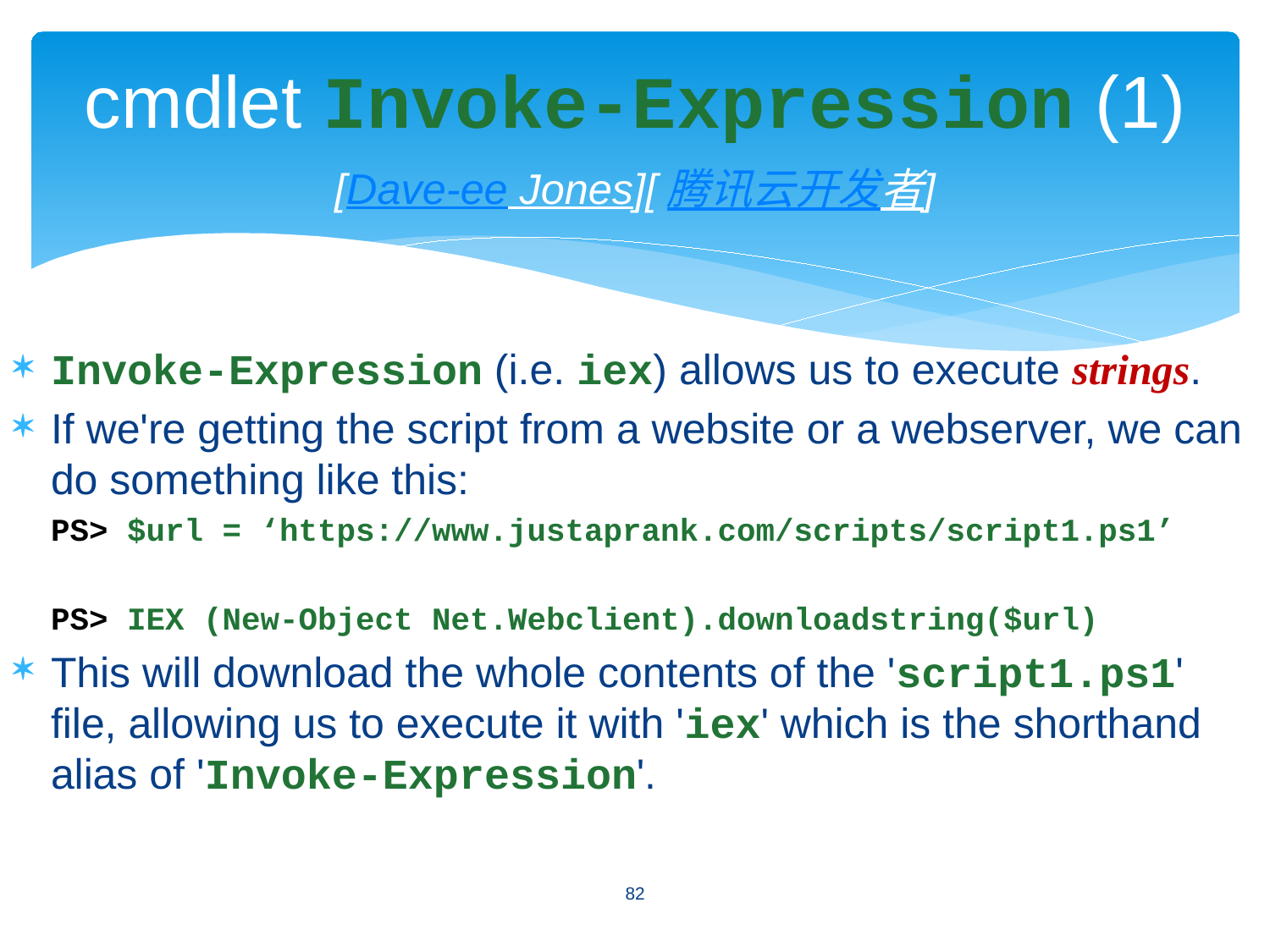

# cmdlet Invoke-Expression (1) [Dave-ee Jones][腾讯云开发者]
Invoke-Expression (i.e. iex) allows us to execute strings.
If we're getting the script from a website or a webserver, we can do something like this:
  PS> $url = ‘https://www.justaprank.com/scripts/script1.ps1’

  PS> IEX (New-Object Net.Webclient).downloadstring($url)
This will download the whole contents of the 'script1.ps1' file, allowing us to execute it with 'iex' which is the shorthand alias of 'Invoke-Expression'.

82